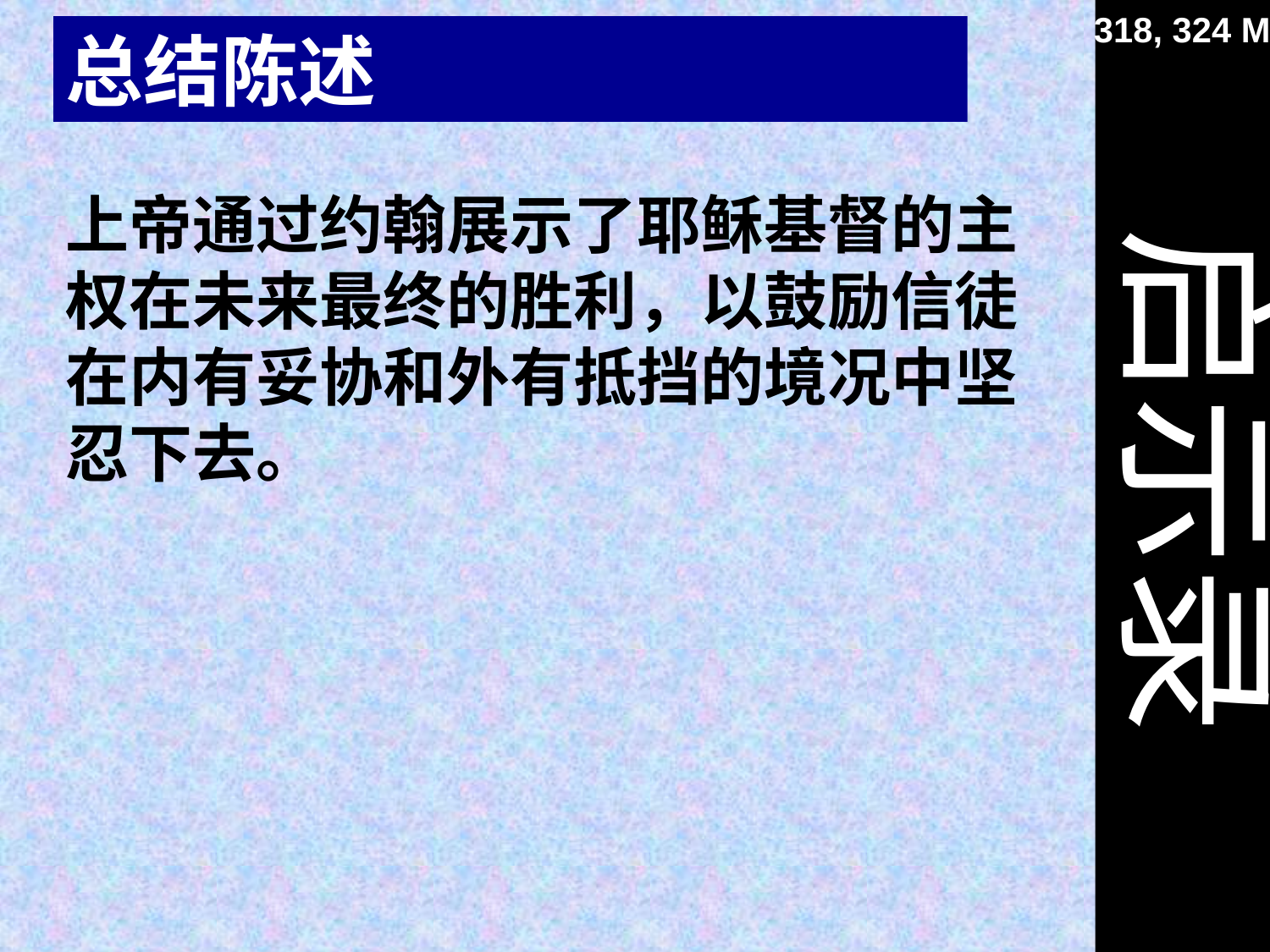

318, 324 M
总结陈述
上帝通过约翰展示了耶稣基督的主权在未来最终的胜利，以鼓励信徒在内有妥协和外有抵挡的境况中坚忍下去。
# 启示录